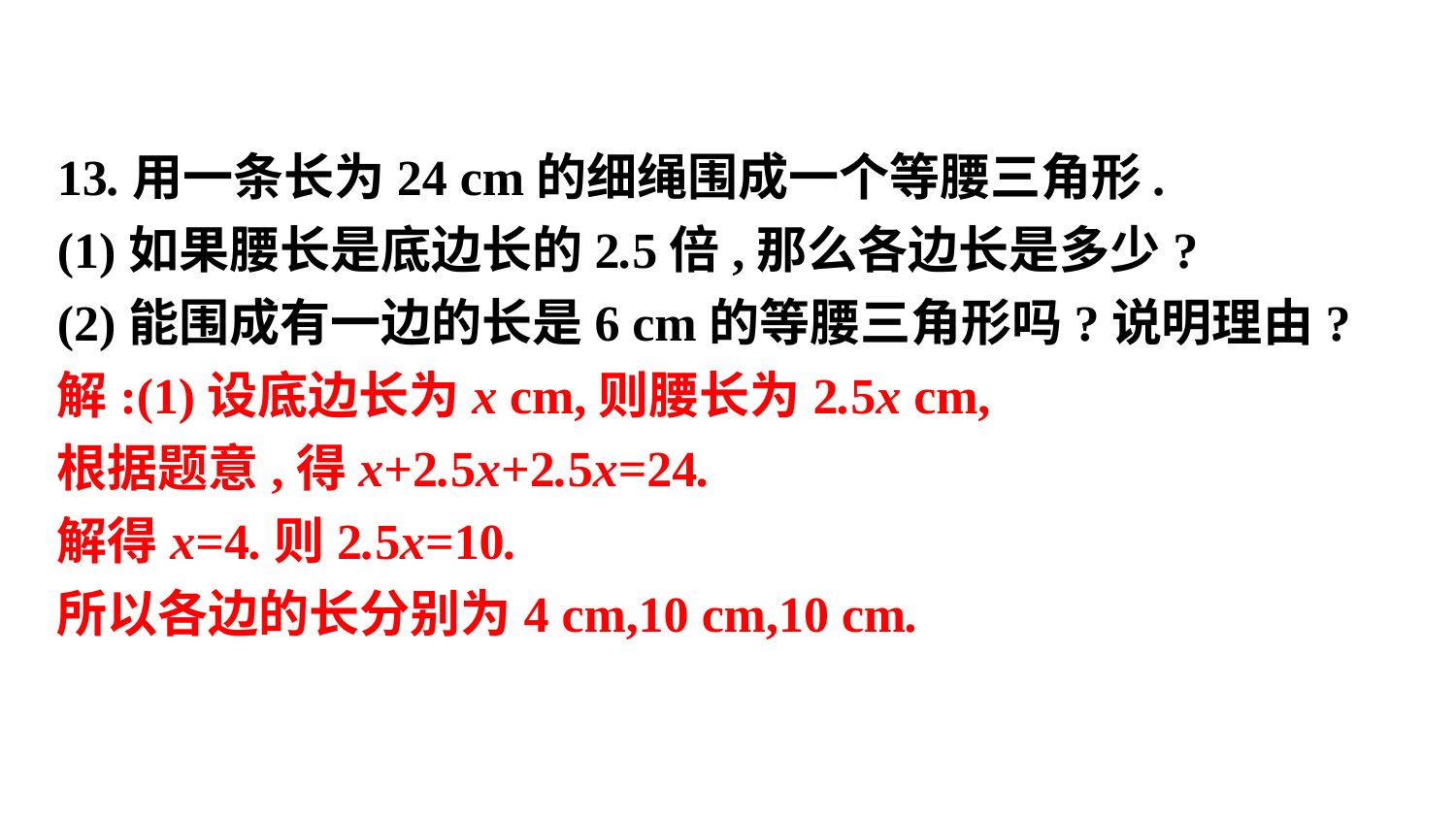

13.用一条长为24 cm的细绳围成一个等腰三角形.
(1)如果腰长是底边长的2.5倍,那么各边长是多少?
(2)能围成有一边的长是6 cm的等腰三角形吗?说明理由?
解:(1)设底边长为x cm,则腰长为2.5x cm,
根据题意,得x+2.5x+2.5x=24.
解得x=4.则2.5x=10.
所以各边的长分别为4 cm,10 cm,10 cm.